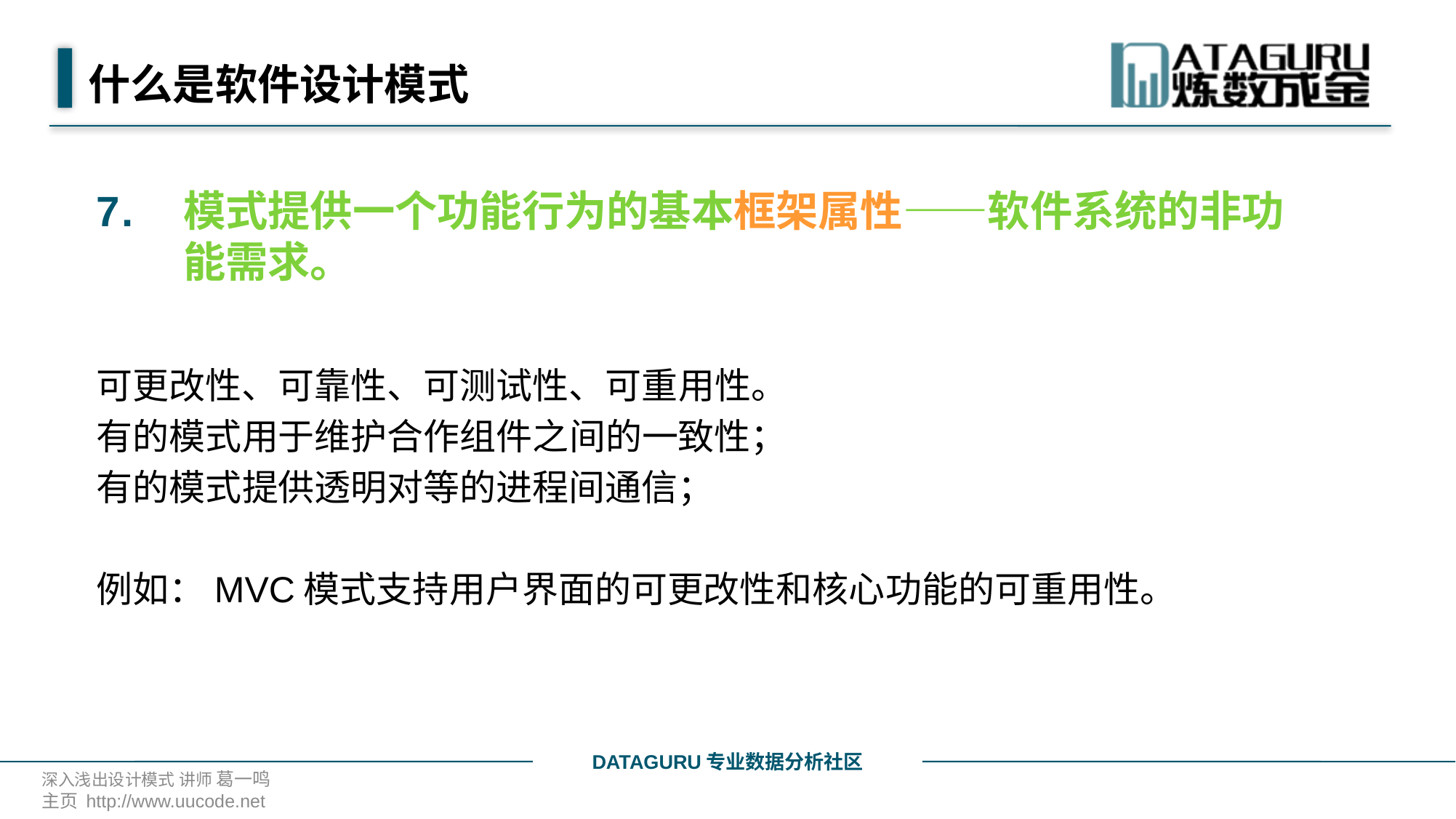

# 什么是软件设计模式
模式提供一个功能行为的基本框架属性——软件系统的非功能需求。

可更改性、可靠性、可测试性、可重用性。
有的模式用于维护合作组件之间的一致性；
有的模式提供透明对等的进程间通信；

例如：MVC模式支持用户界面的可更改性和核心功能的可重用性。